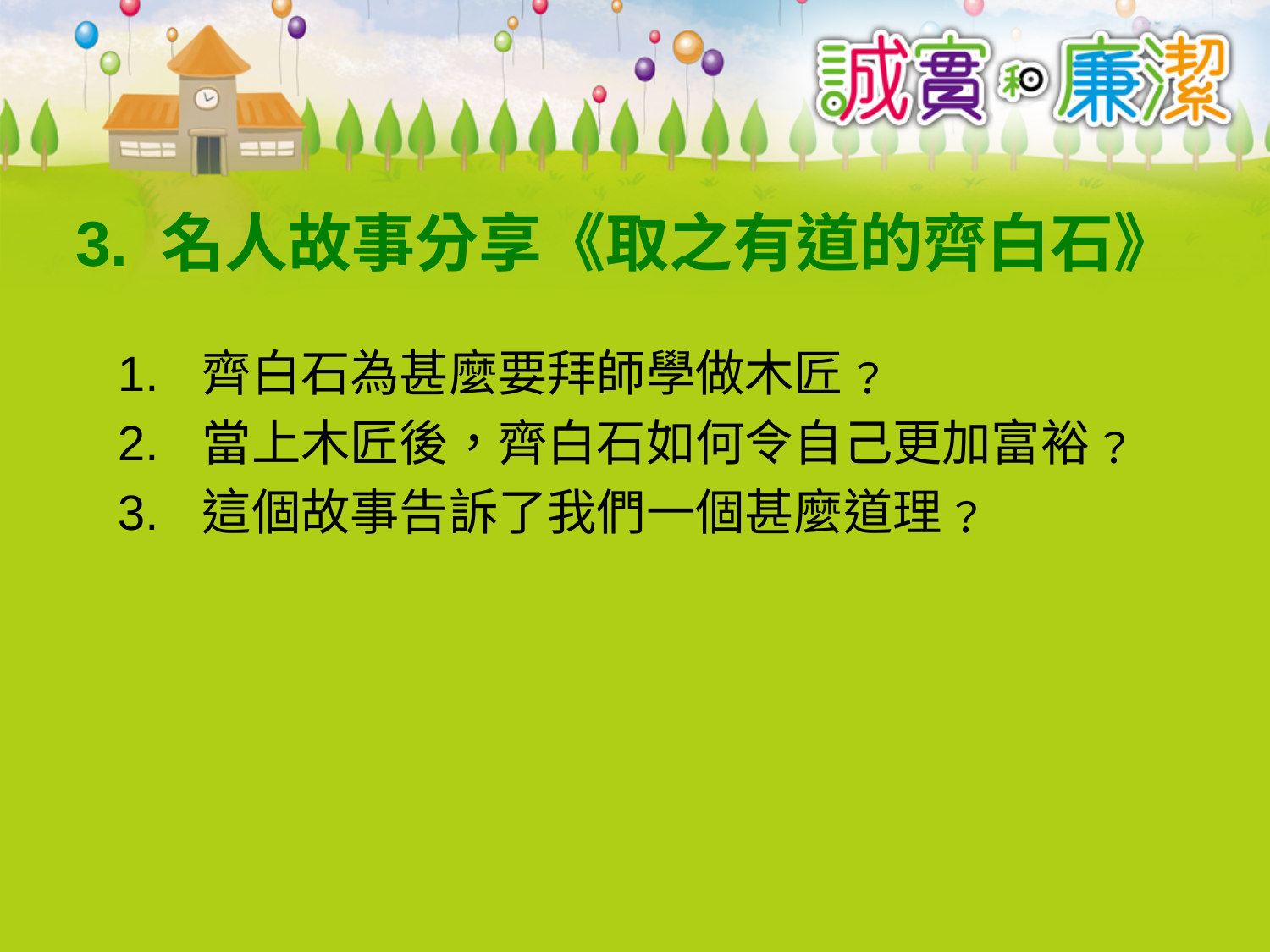

# 3. 名人故事分享《取之有道的齊白石》
齊白石為甚麼要拜師學做木匠﹖
當上木匠後，齊白石如何令自己更加富裕﹖
這個故事告訴了我們一個甚麼道理﹖